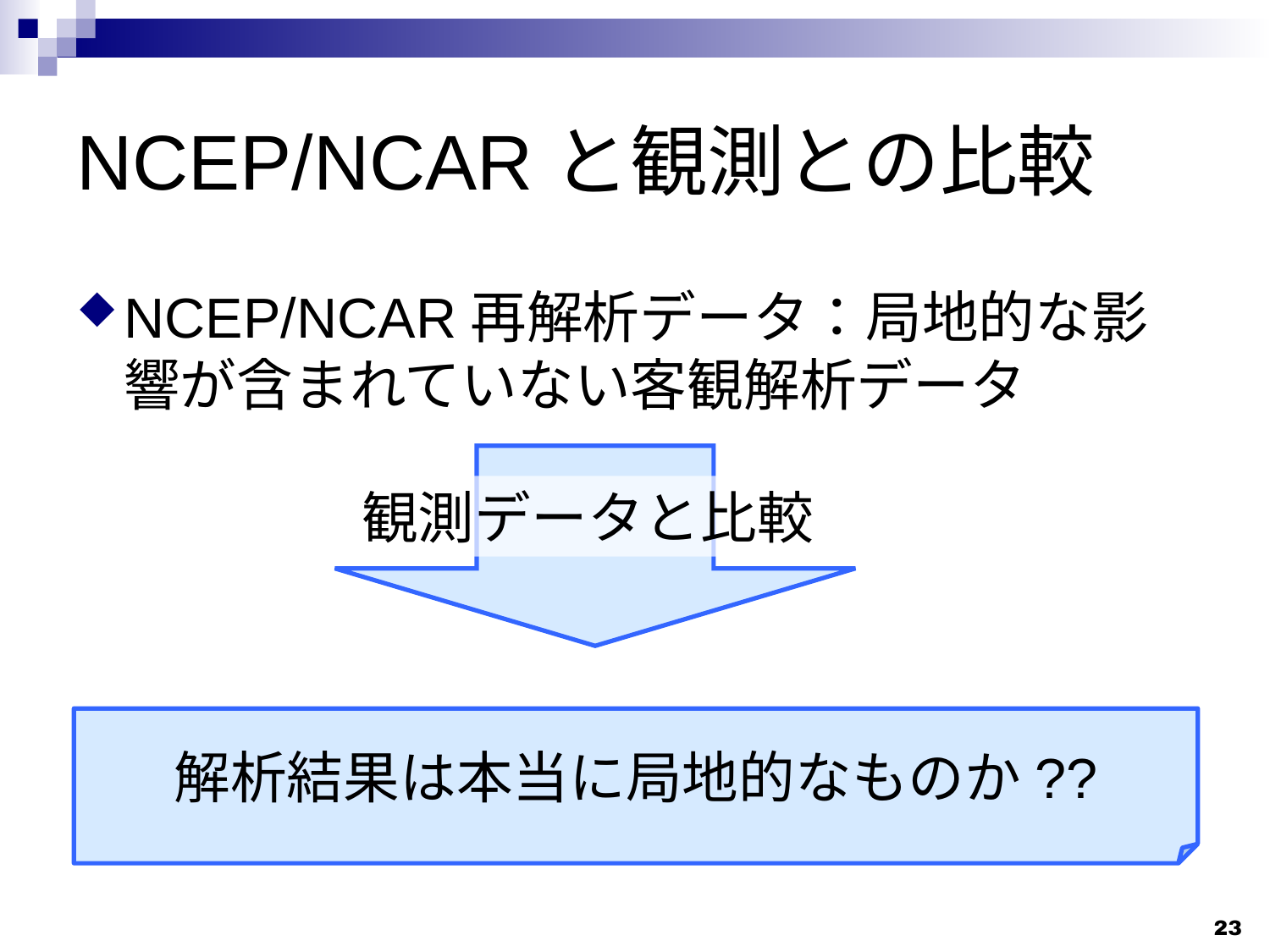

# NCEP/NCARと観測との比較
NCEP/NCAR再解析データ：局地的な影響が含まれていない客観解析データ

観測データと比較
解析結果は本当に局地的なものか??
23